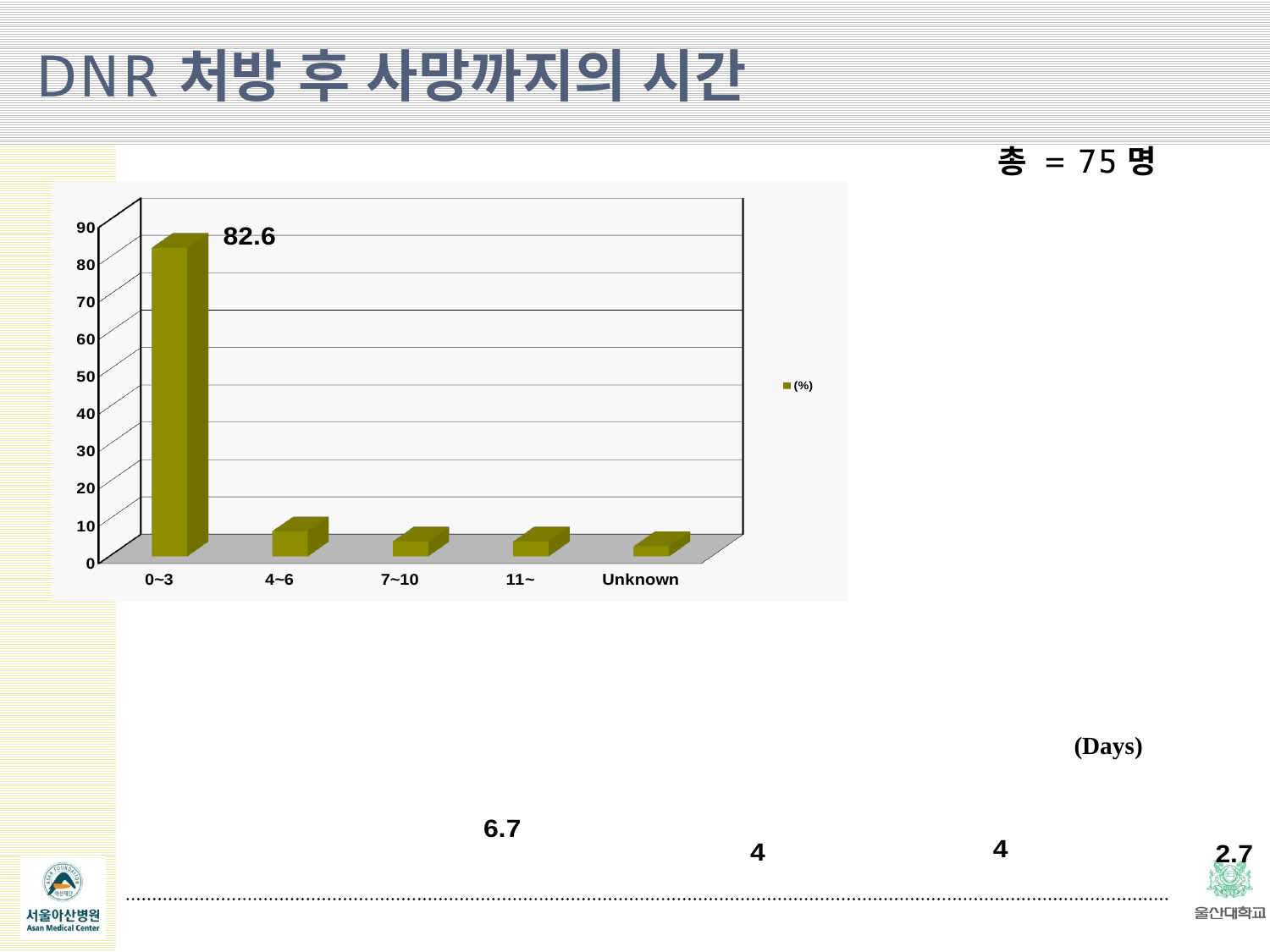

DNR처방 후 사망까지의 시간
총 = 75명

[unsupported chart]

(Days)